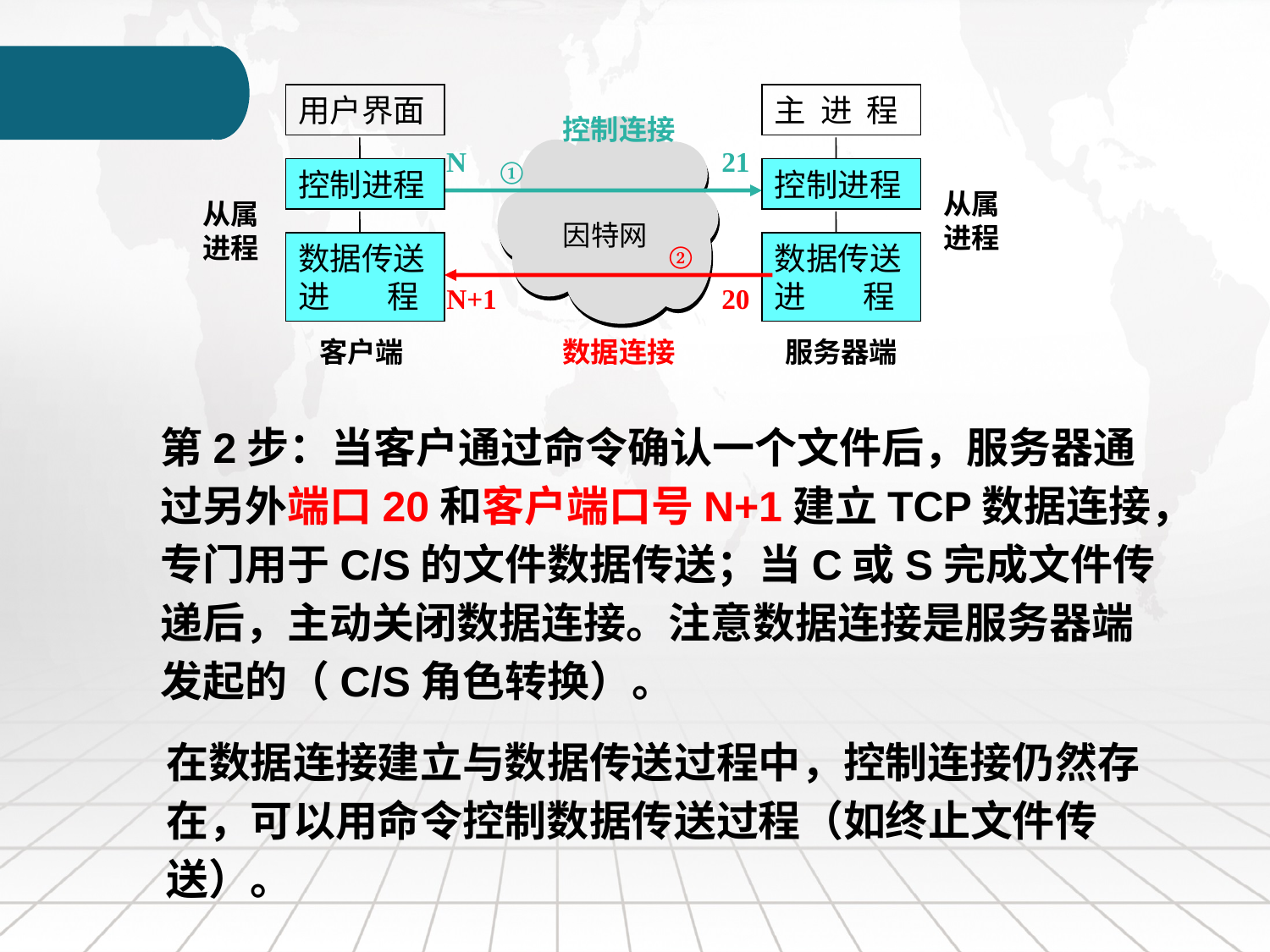

用户界面
主  进  程
控制连接

N
21

①
控制进程
控制进程
从属进程
从属进程

因特网

数据传送进        程
②
数据传送进        程
N+1

20
客户端
数据连接
服务器端
第2步：当客户通过命令确认一个文件后，服务器通过另外端口20和客户端口号N+1建立TCP数据连接，专门用于C/S的文件数据传送；当C或S完成文件传递后，主动关闭数据连接。注意数据连接是服务器端发起的（C/S角色转换）。
在数据连接建立与数据传送过程中，控制连接仍然存在，可以用命令控制数据传送过程（如终止文件传送）。